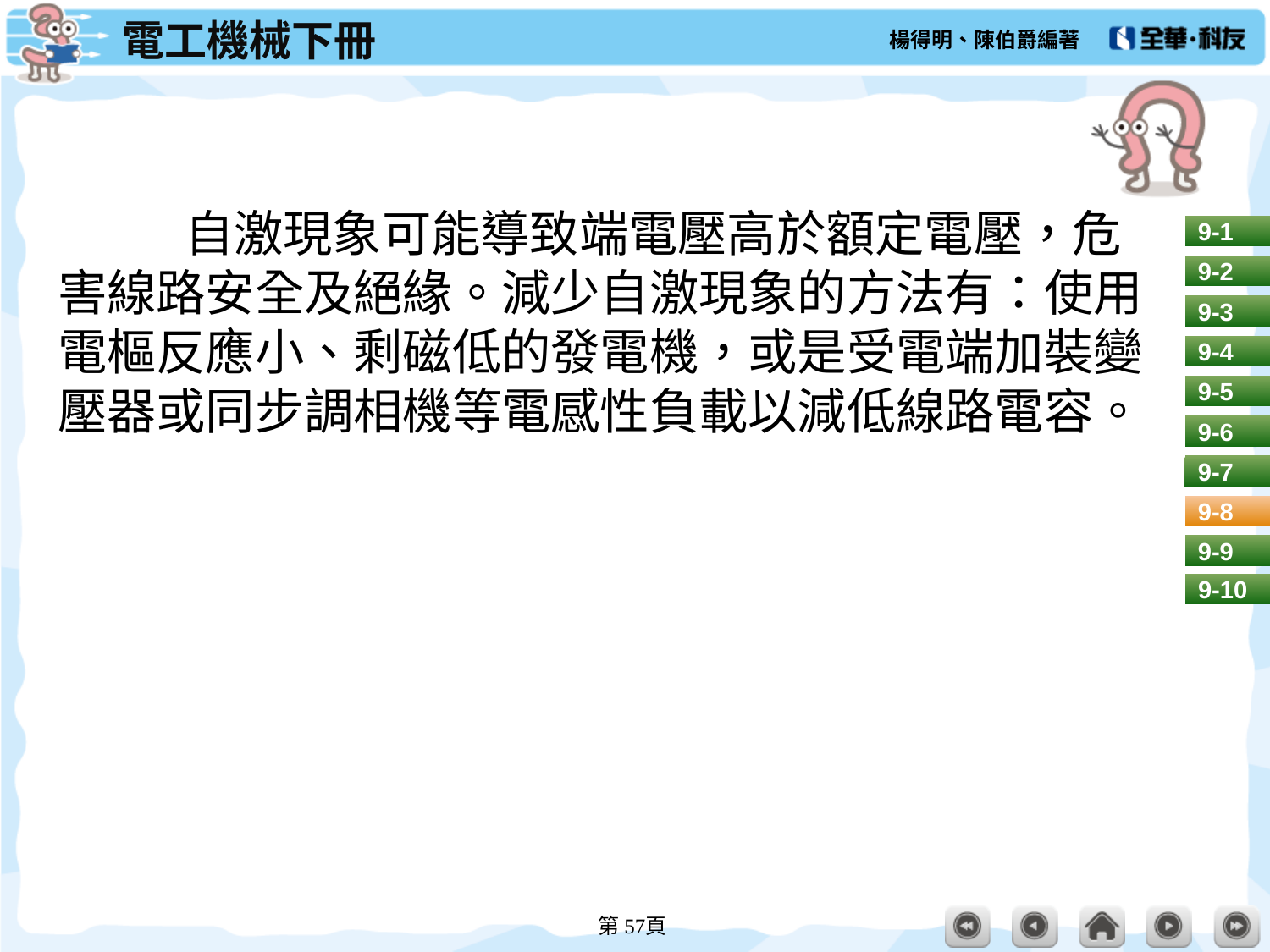

#
	自激現象可能導致端電壓高於額定電壓，危害線路安全及絕緣。減少自激現象的方法有：使用電樞反應小、剩磁低的發電機，或是受電端加裝變壓器或同步調相機等電感性負載以減低線路電容。